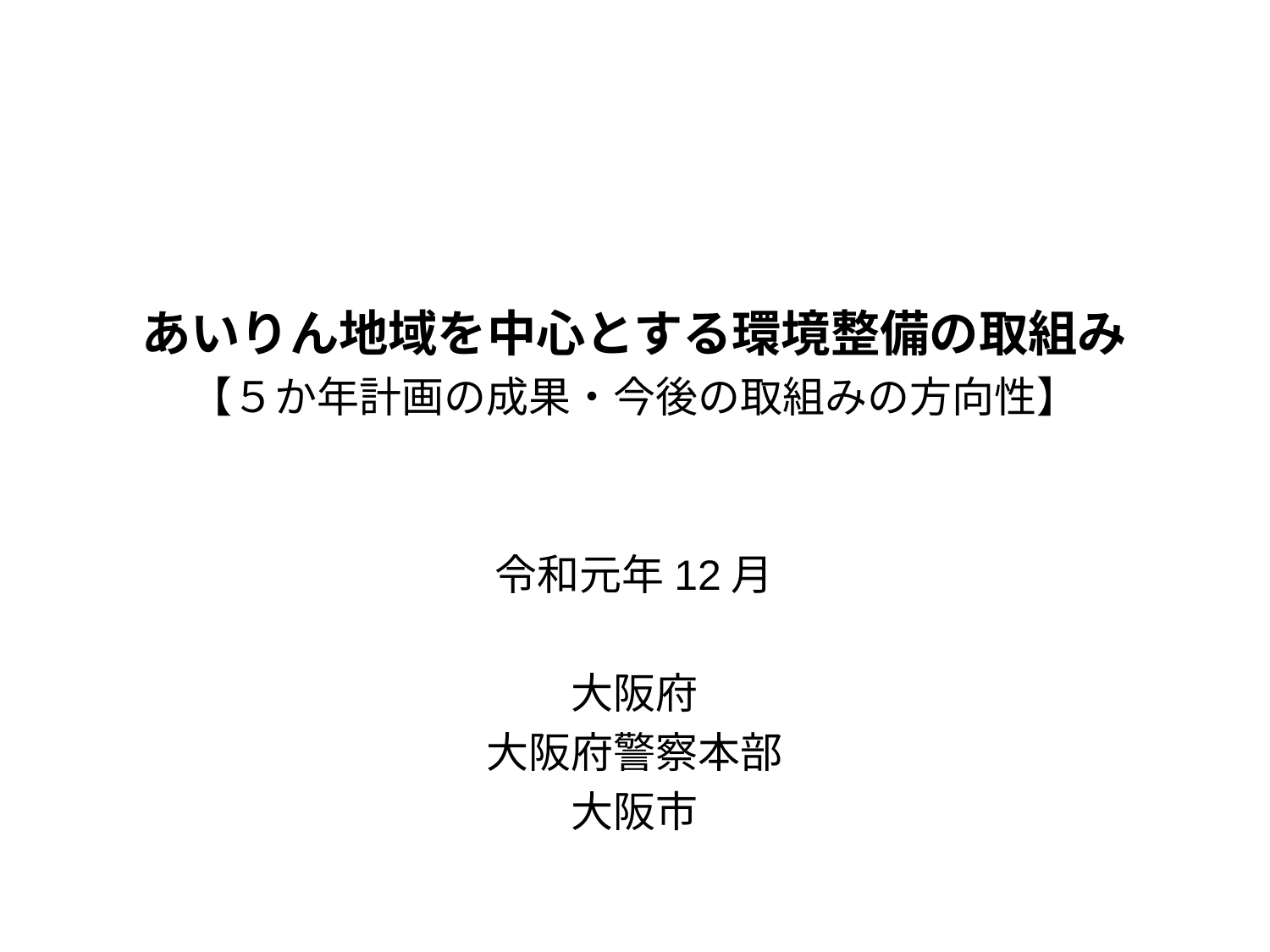

あいりん地域を中心とする環境整備の取組み
【５か年計画の成果・今後の取組みの方向性】

令和元年12月

大阪府
大阪府警察本部
大阪市